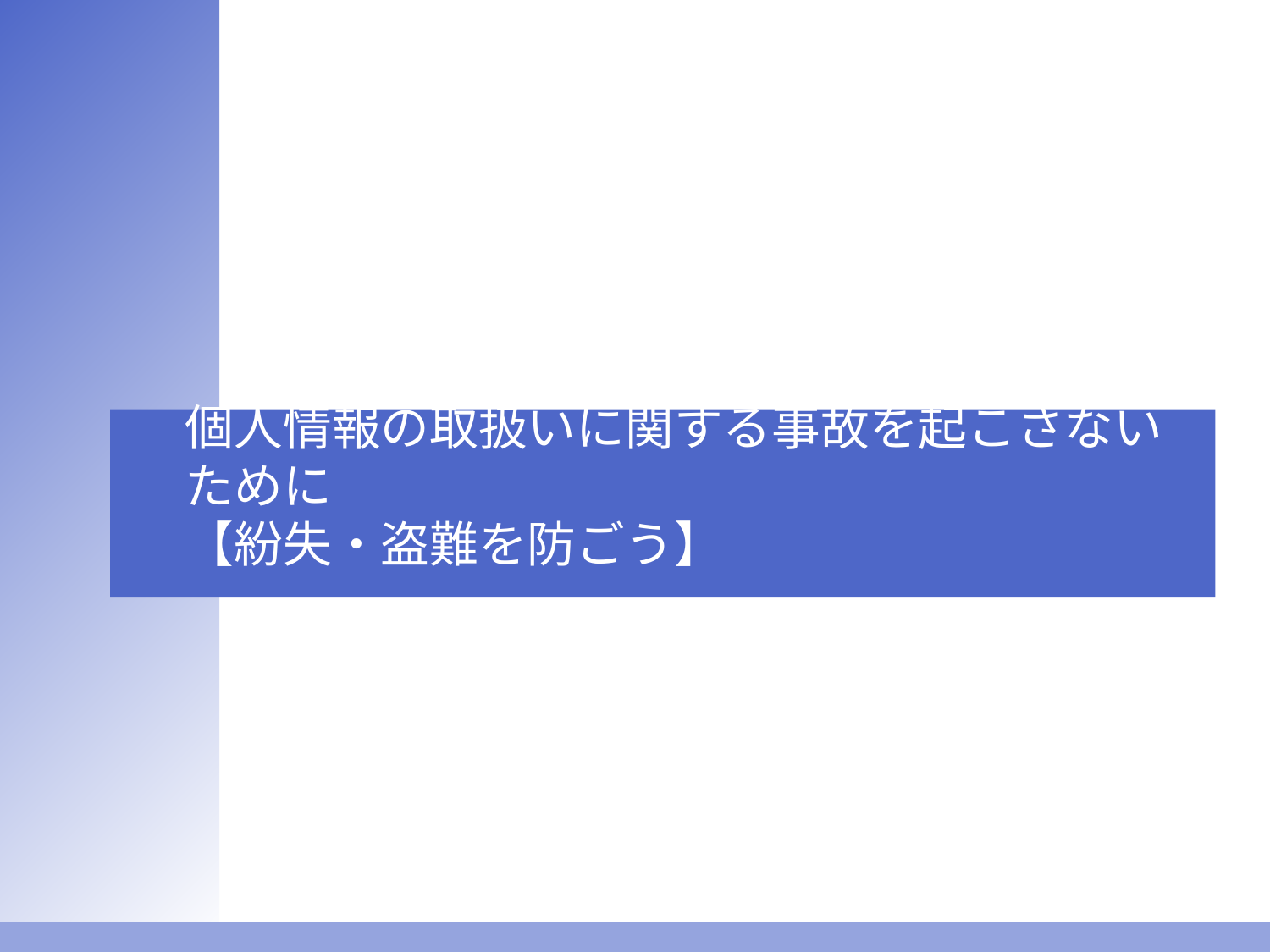

# 個人情報の取扱いに関する事故を起こさないために 【紛失・盗難を防ごう】